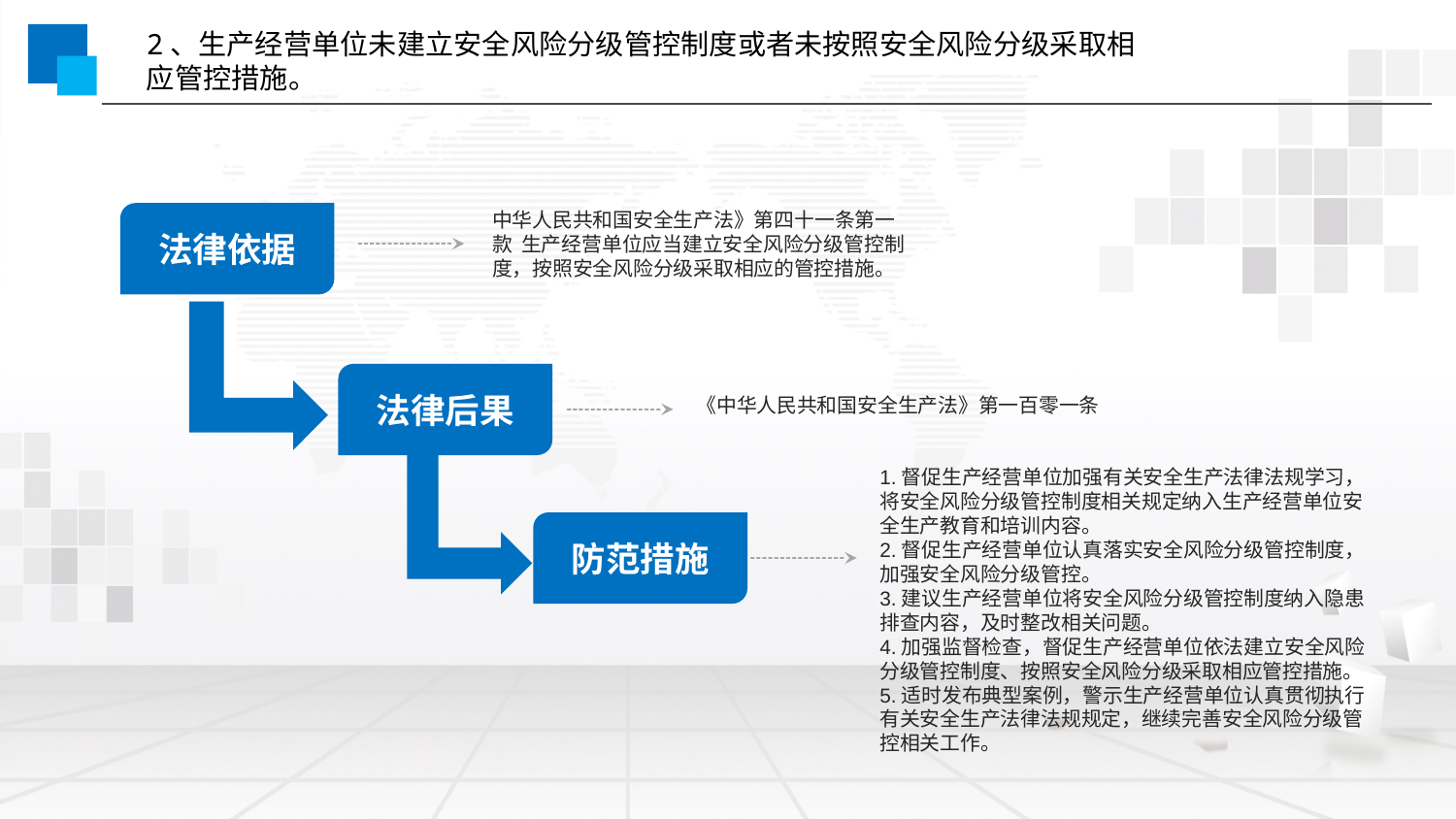

2、生产经营单位未建立安全风险分级管控制度或者未按照安全风险分级采取相应管控措施。
中华人民共和国安全生产法》第四十一条第一款  生产经营单位应当建立安全风险分级管控制度，按照安全风险分级采取相应的管控措施。
法律依据

《中华人民共和国安全生产法》第一百零一条
法律后果

1.督促生产经营单位加强有关安全生产法律法规学习，将安全风险分级管控制度相关规定纳入生产经营单位安全生产教育和培训内容。
2.督促生产经营单位认真落实安全风险分级管控制度，加强安全风险分级管控。
3.建议生产经营单位将安全风险分级管控制度纳入隐患排查内容，及时整改相关问题。
4.加强监督检查，督促生产经营单位依法建立安全风险分级管控制度、按照安全风险分级采取相应管控措施。
5.适时发布典型案例，警示生产经营单位认真贯彻执行有关安全生产法律法规规定，继续完善安全风险分级管控相关工作。
防范措施